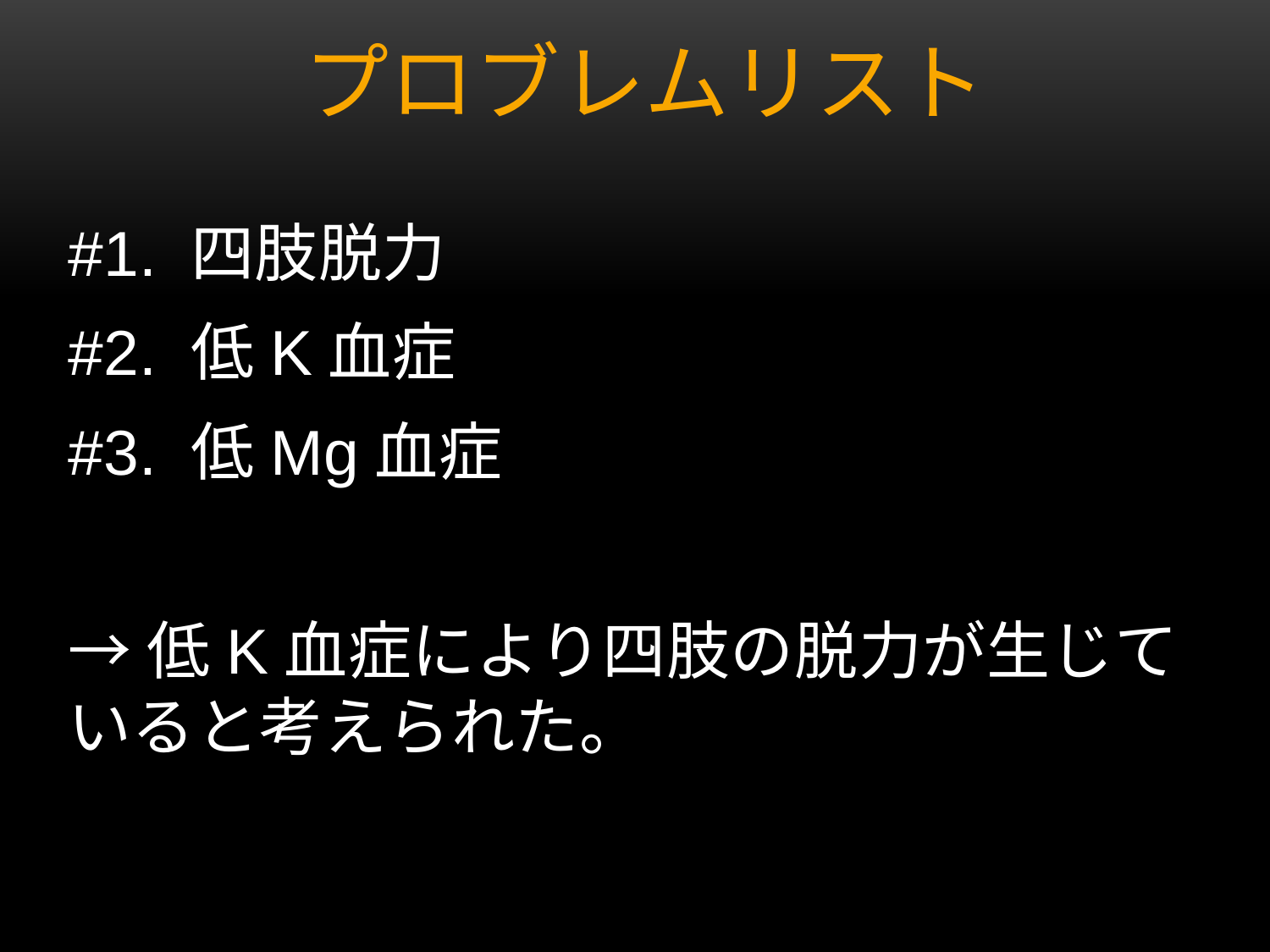

# プロブレムリスト
#1. 四肢脱力
#2. 低K血症
#3. 低Mg血症

→低K血症により四肢の脱力が生じていると考えられた。